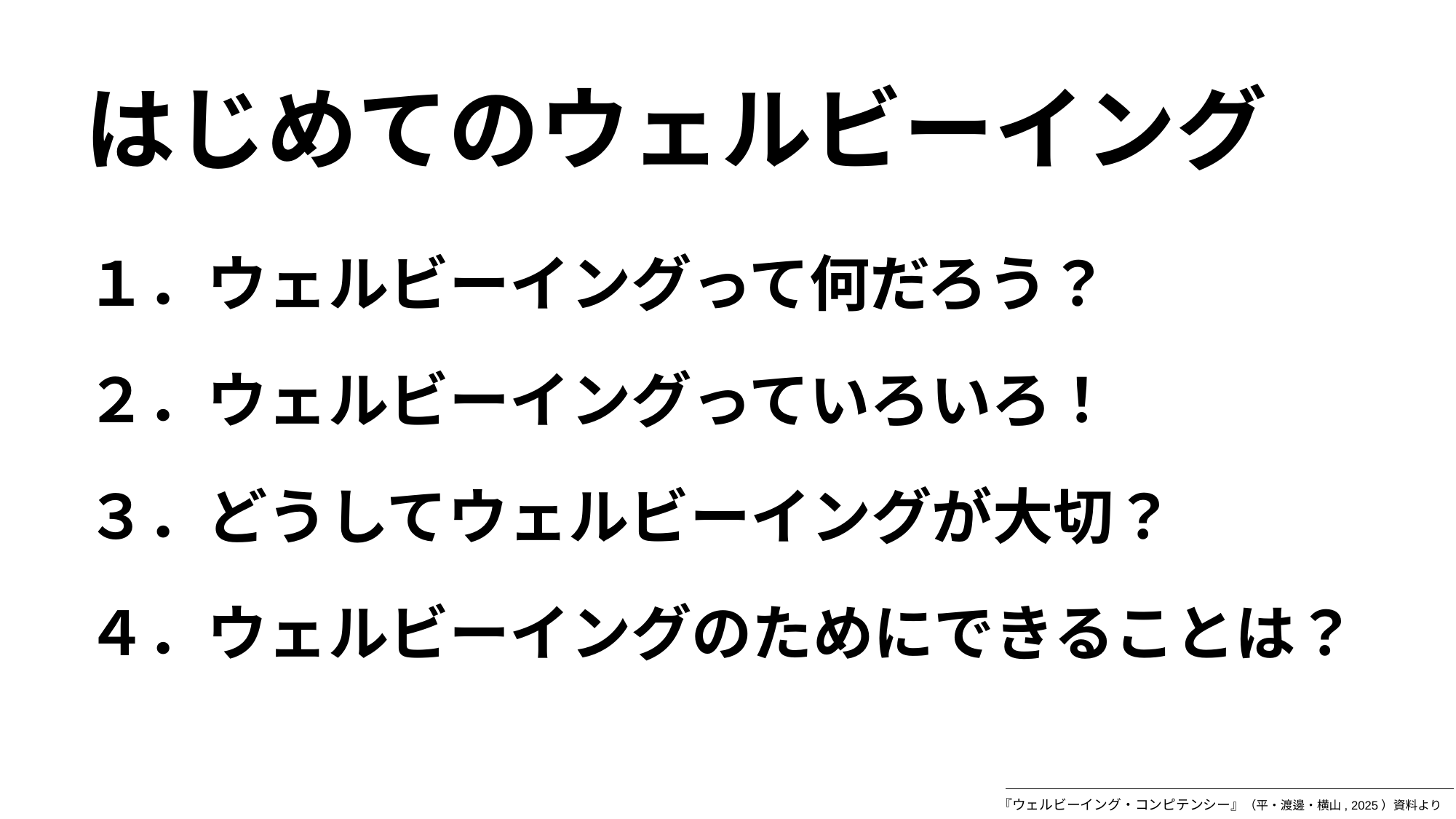

はじめてのウェルビーイング
１．ウェルビーイングって何だろう？

２．ウェルビーイングっていろいろ！

３．どうしてウェルビーイングが大切？

４．ウェルビーイングのためにできることは？